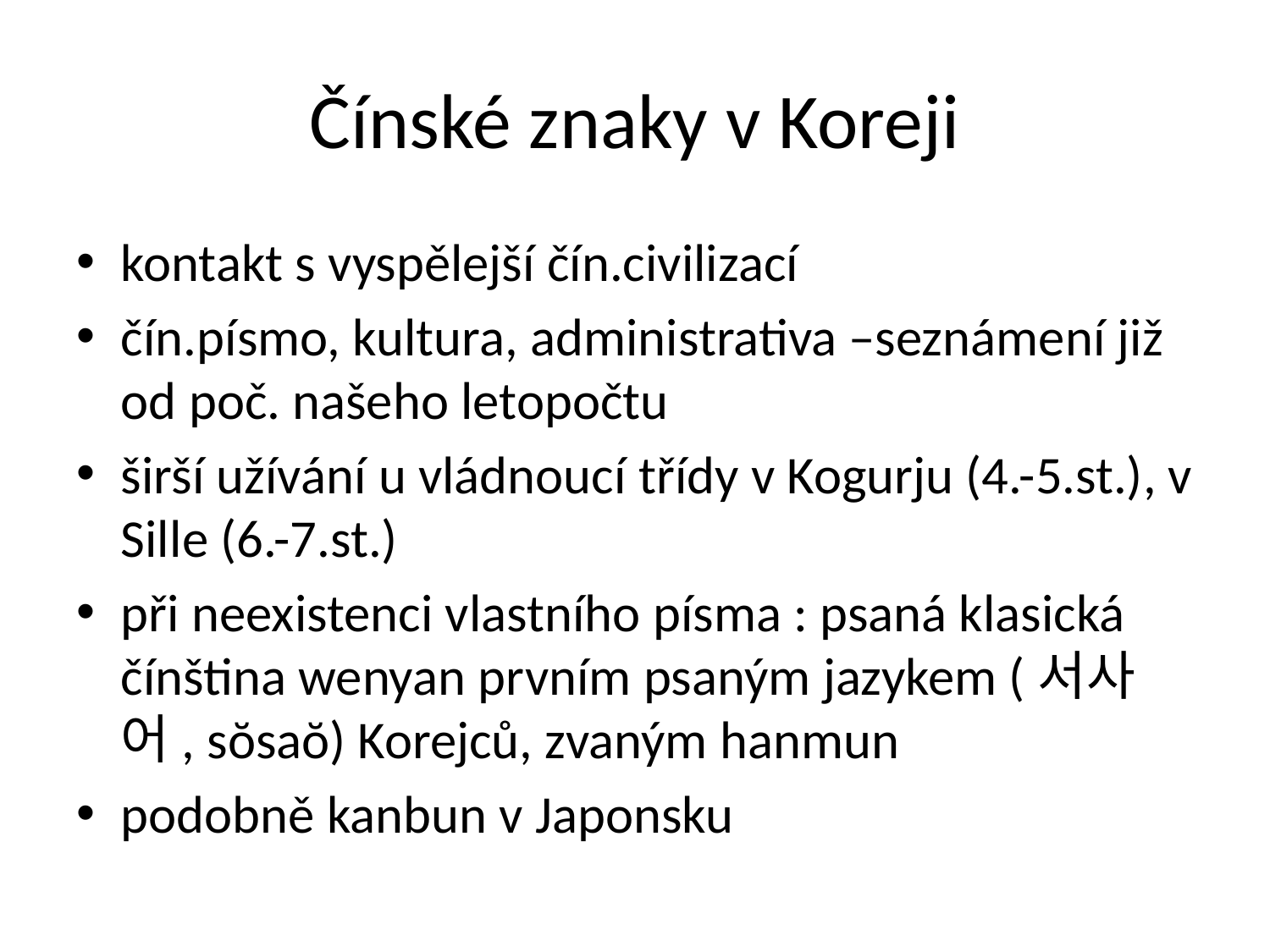

# Čínské znaky v Koreji
kontakt s vyspělejší čín.civilizací
čín.písmo, kultura, administrativa –seznámení již od poč. našeho letopočtu
širší užívání u vládnoucí třídy v Kogurju (4.-5.st.), v Sille (6.-7.st.)
při neexistenci vlastního písma : psaná klasická čínština wenyan prvním psaným jazykem (서사어, sŏsaŏ) Korejců, zvaným hanmun
podobně kanbun v Japonsku